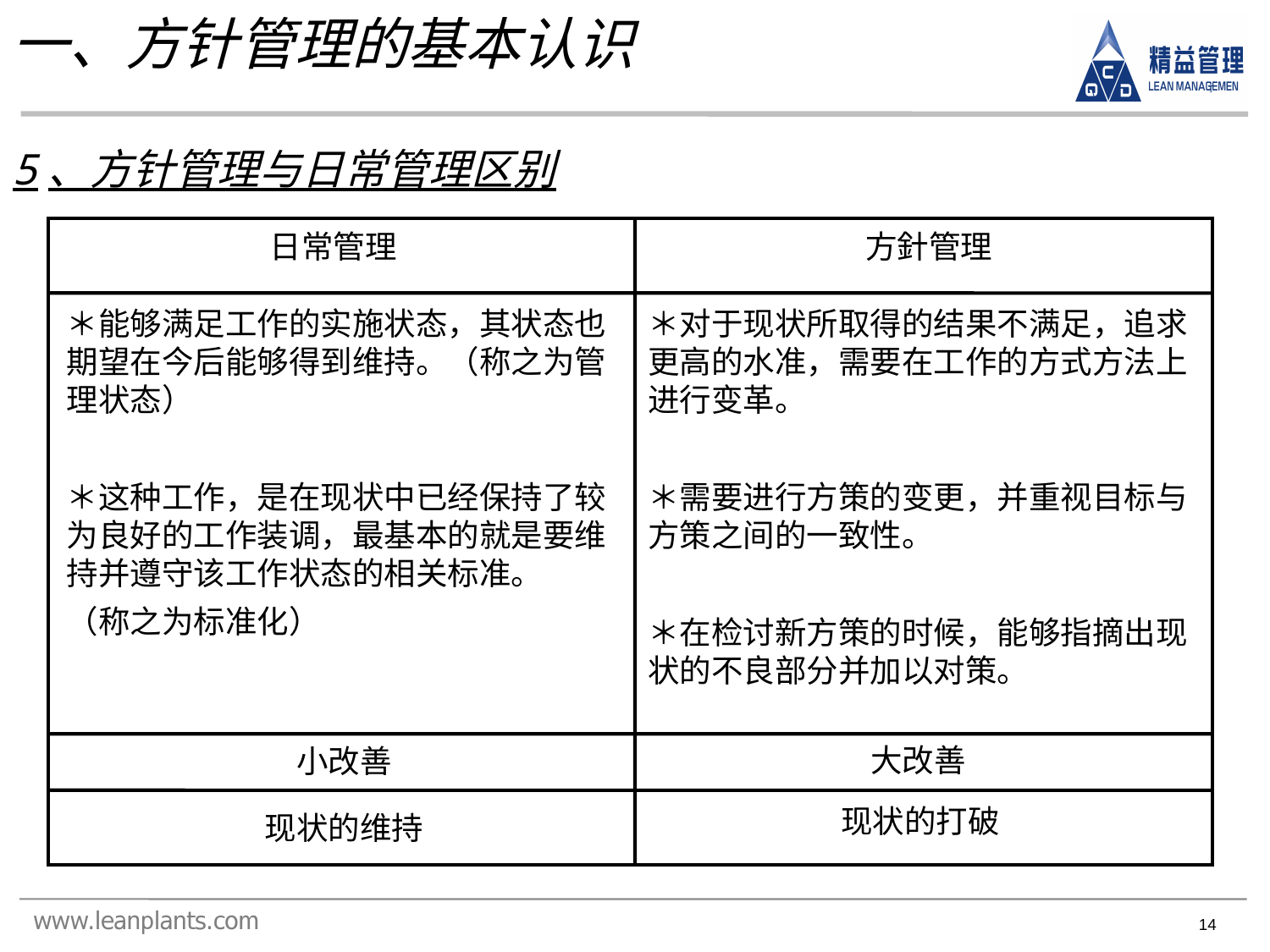

一、方针管理的基本认识
5、方针管理与日常管理区别

日常管理
方針管理

＊能够满足工作的实施状态，其状态也期望在今后能够得到维持。（称之为管理状态）

＊这种工作，是在现状中已经保持了较为良好的工作装调，最基本的就是要维持并遵守该工作状态的相关标准。
（称之为标准化）

＊对于现状所取得的结果不满足，追求更高的水准，需要在工作的方式方法上进行变革。

＊需要进行方策的变更，并重视目标与方策之间的一致性。

＊在检讨新方策的时候，能够指摘出现状的不良部分并加以对策。

大改善
小改善

现状的打破
现状的维持